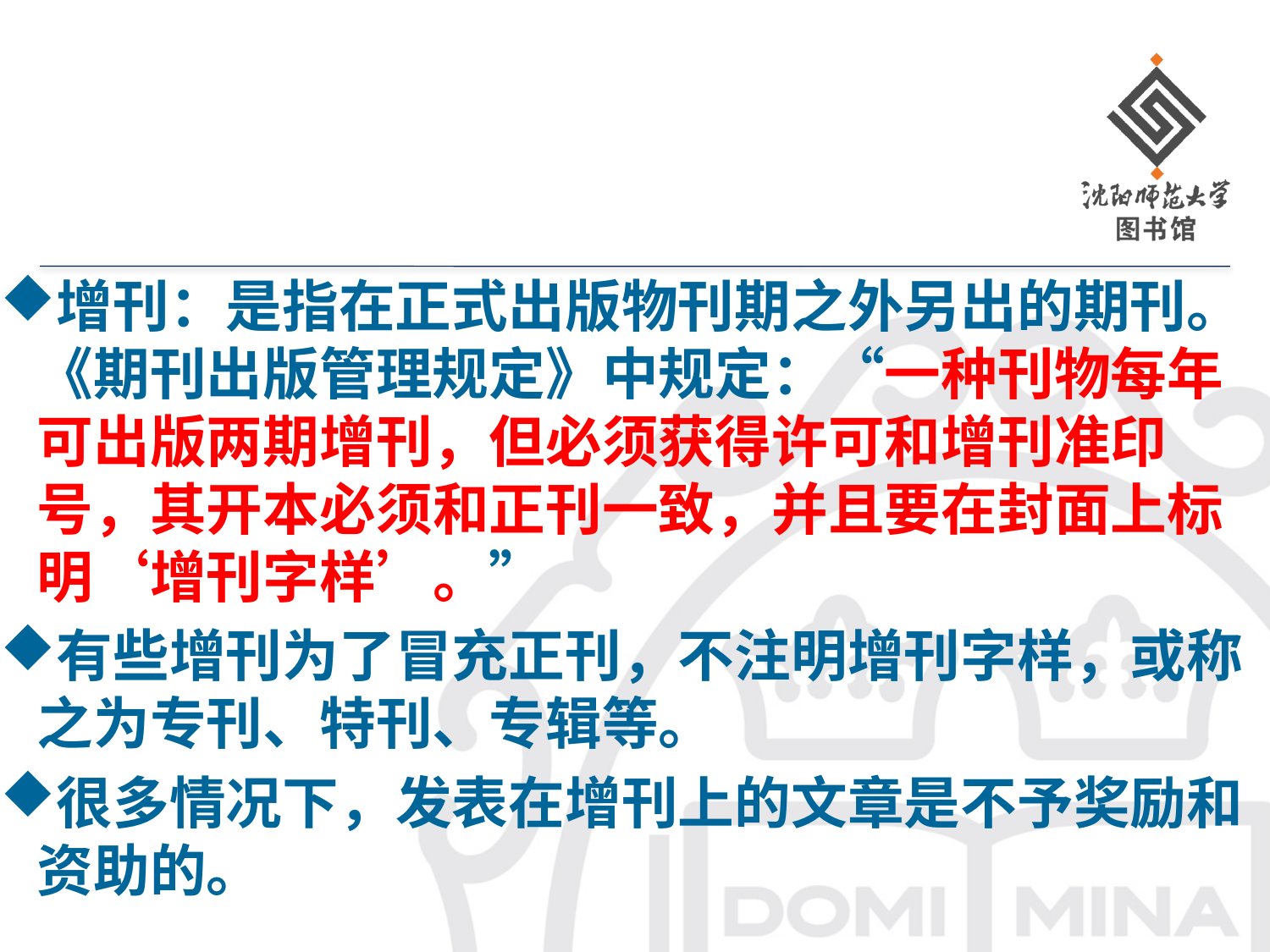

#
增刊：是指在正式出版物刊期之外另出的期刊。《期刊出版管理规定》中规定：“一种刊物每年可出版两期增刊，但必须获得许可和增刊准印号，其开本必须和正刊一致，并且要在封面上标明‘增刊字样’。”
有些增刊为了冒充正刊，不注明增刊字样，或称之为专刊、特刊、专辑等。
很多情况下，发表在增刊上的文章是不予奖励和资助的。